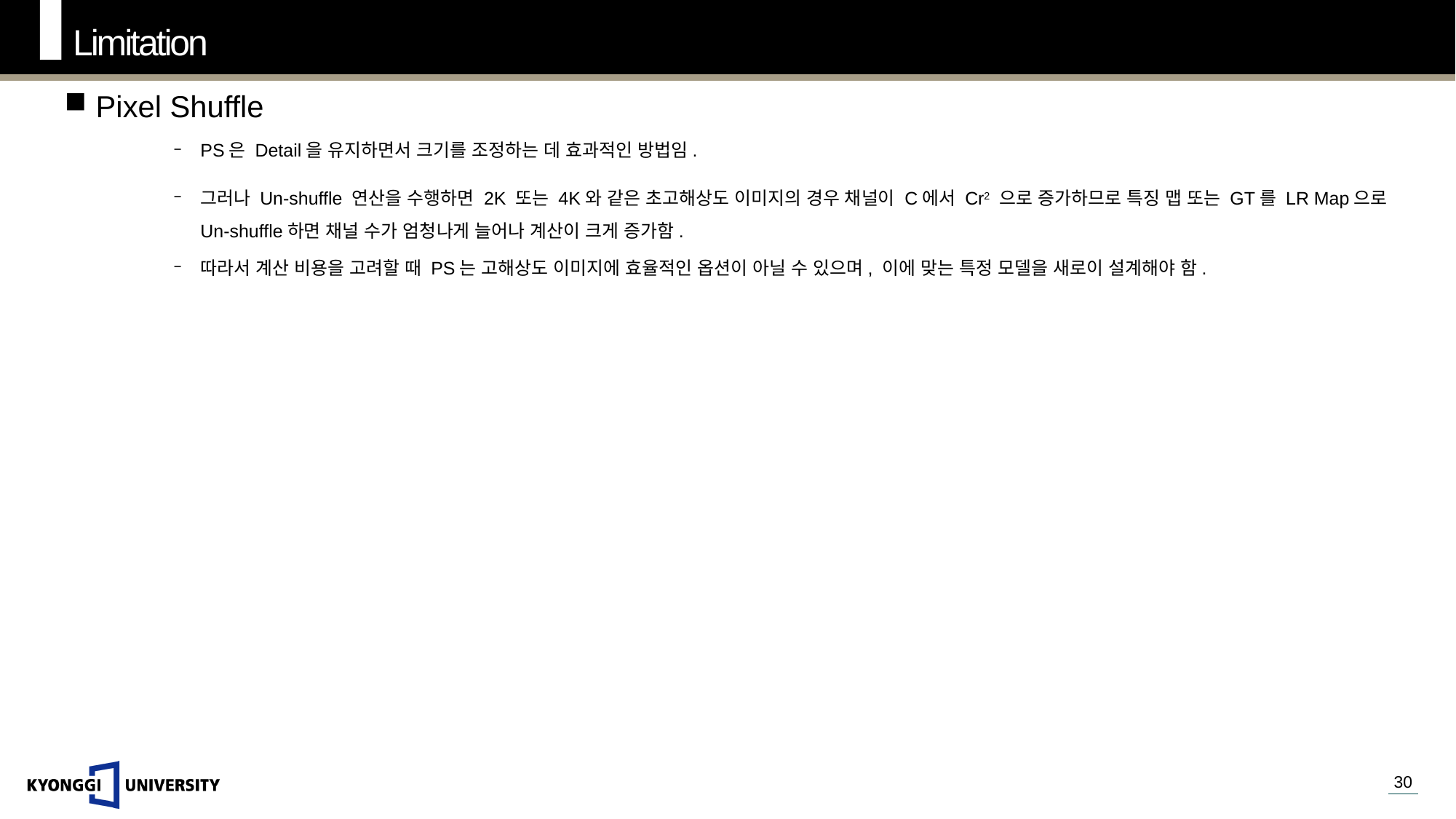

Limitation
Pixel Shuffle
PS은 Detail을 유지하면서 크기를 조정하는 데 효과적인 방법임.
그러나 Un-shuffle 연산을 수행하면 2K 또는 4K와 같은 초고해상도 이미지의 경우 채널이 C에서 Cr2 으로 증가하므로 특징 맵 또는 GT를 LR Map으로 Un-shuffle하면 채널 수가 엄청나게 늘어나 계산이 크게 증가함.
따라서 계산 비용을 고려할 때 PS는 고해상도 이미지에 효율적인 옵션이 아닐 수 있으며, 이에 맞는 특정 모델을 새로이 설계해야 함.